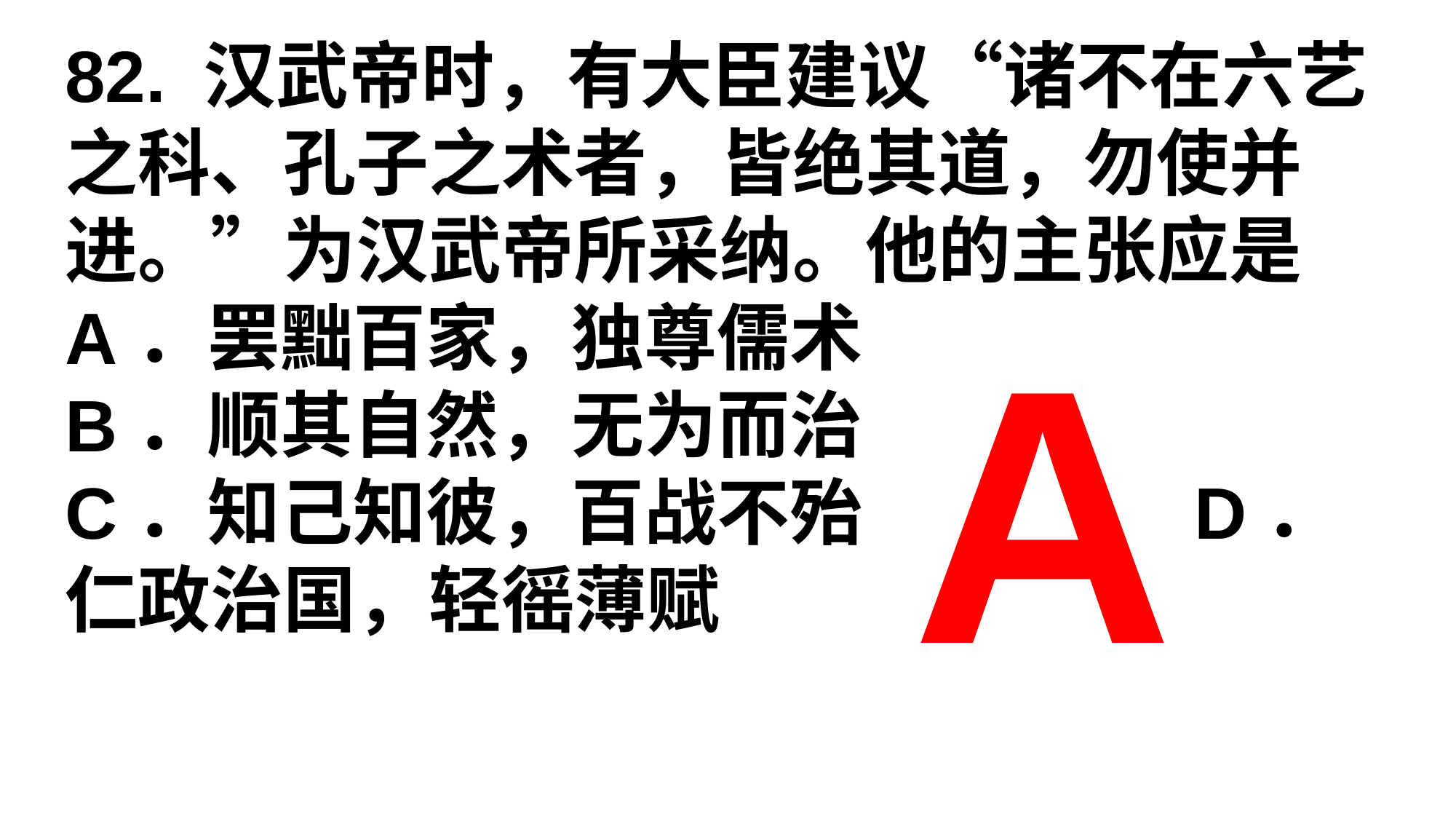

82. 汉武帝时，有大臣建议“诸不在六艺之科、孔子之术者，皆绝其道，勿使并进。”为汉武帝所采纳。他的主张应是
A．罢黜百家，独尊儒术                       B．顺其自然，无为而治
C．知己知彼，百战不殆                   D．仁政治国，轻徭薄赋
A